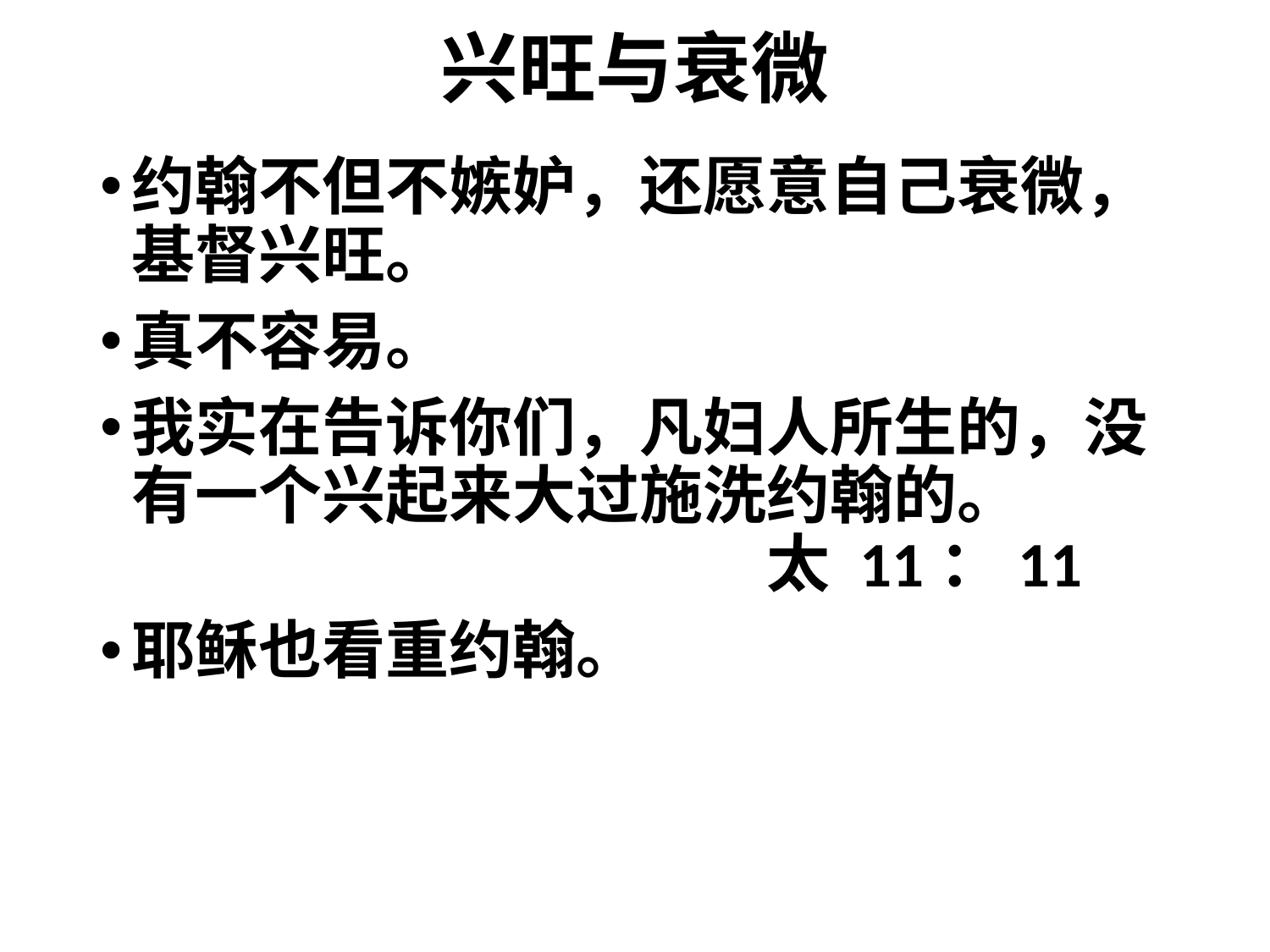

# 兴旺与衰微
约翰不但不嫉妒，还愿意自己衰微，基督兴旺。
真不容易。
我实在告诉你们，凡妇人所生的，没有一个兴起来大过施洗约翰的。						太 11：11
耶稣也看重约翰。